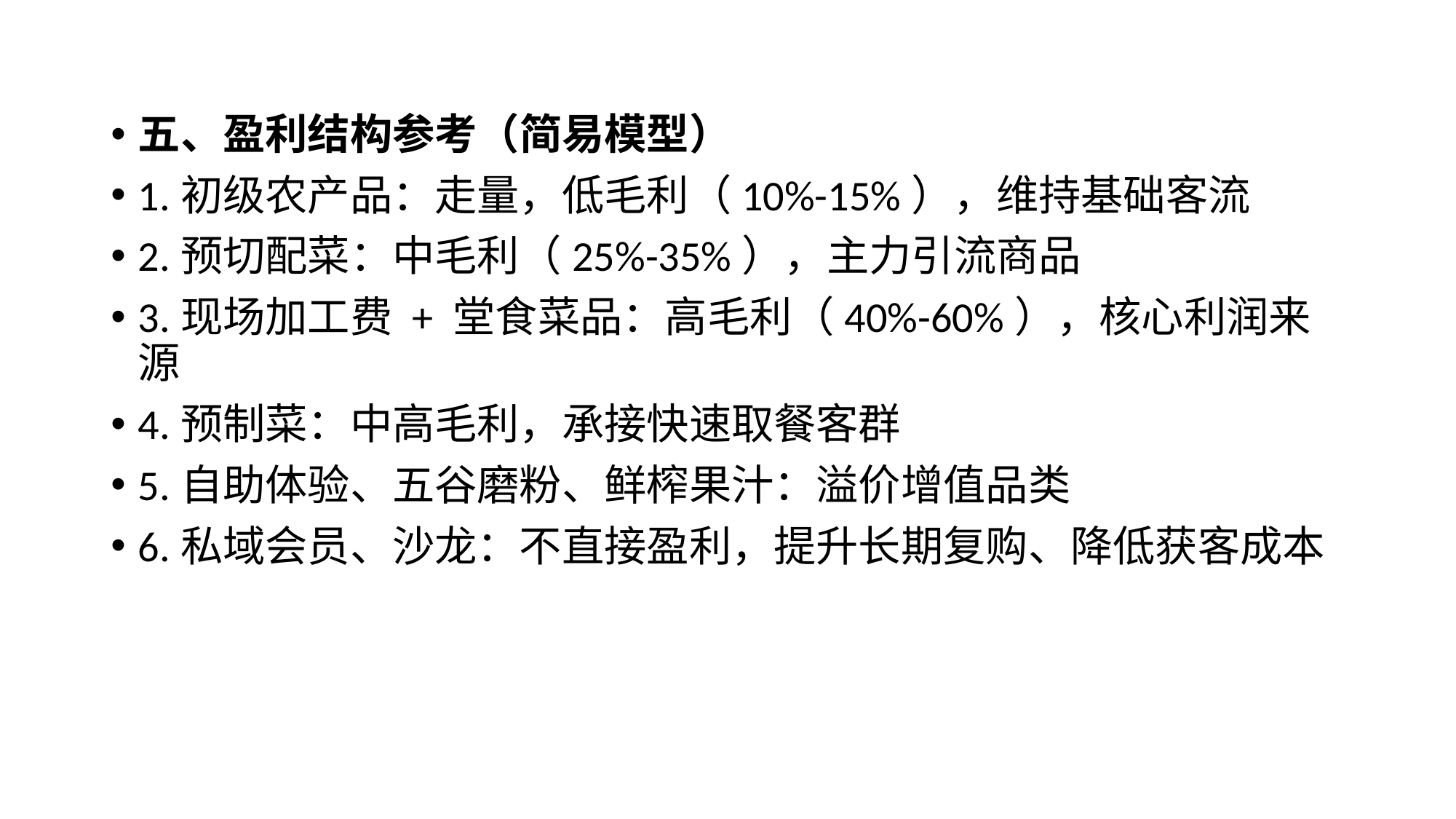

五、盈利结构参考（简易模型）
1.初级农产品：走量，低毛利（10%-15%），维持基础客流
2.预切配菜：中毛利（25%-35%），主力引流商品
3.现场加工费 + 堂食菜品：高毛利（40%-60%），核心利润来源
4.预制菜：中高毛利，承接快速取餐客群
5.自助体验、五谷磨粉、鲜榨果汁：溢价增值品类
6.私域会员、沙龙：不直接盈利，提升长期复购、降低获客成本